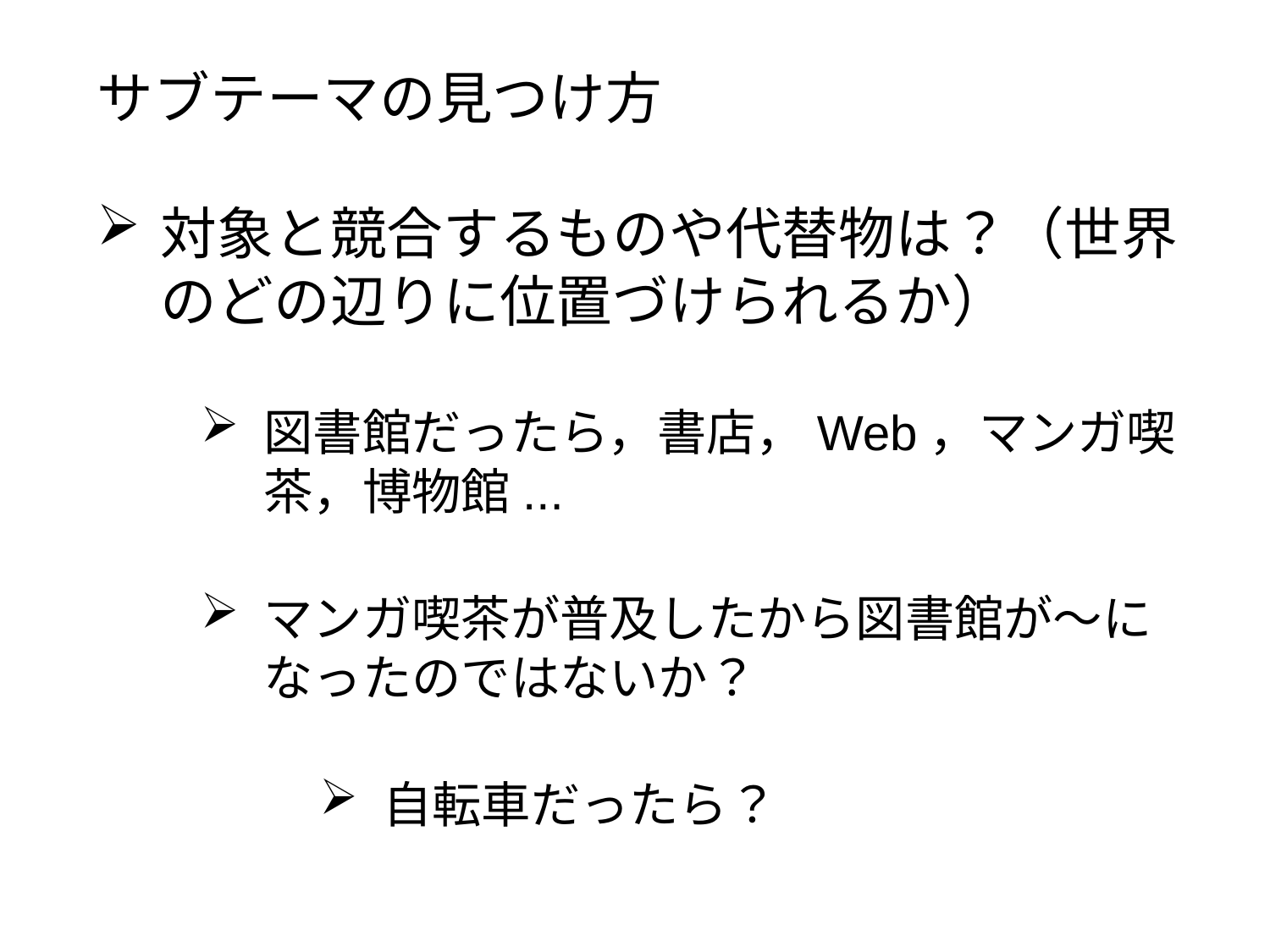

サブテーマの見つけ方

対象と競合するものや代替物は？（世界のどの辺りに位置づけられるか）

図書館だったら，書店，Web，マンガ喫茶，博物館...

マンガ喫茶が普及したから図書館が～になったのではないか？

自転車だったら？